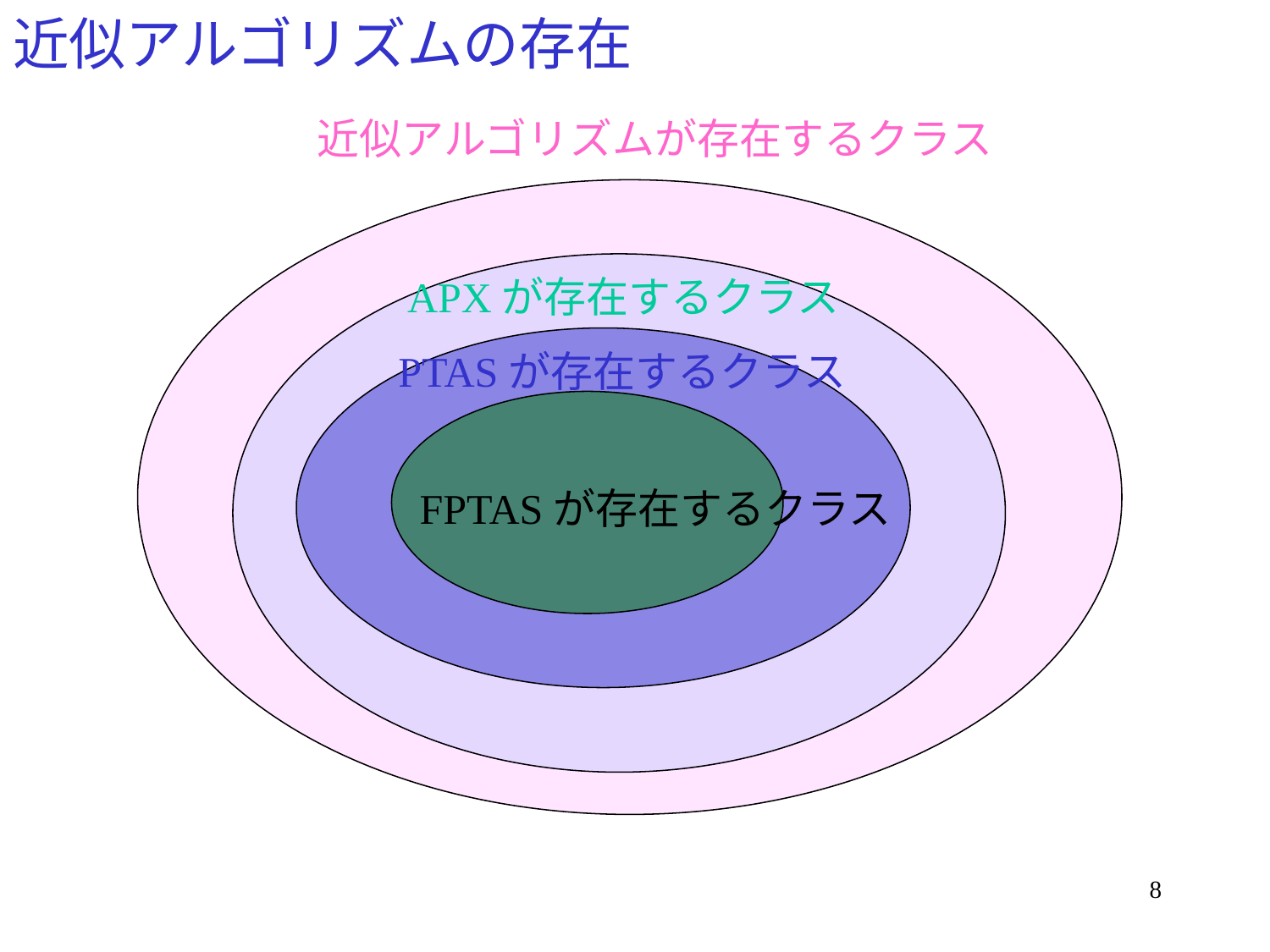

# 近似アルゴリズムの存在
近似アルゴリズムが存在するクラス

APXが存在するクラス

PTASが存在するクラス

FPTASが存在するクラス
8